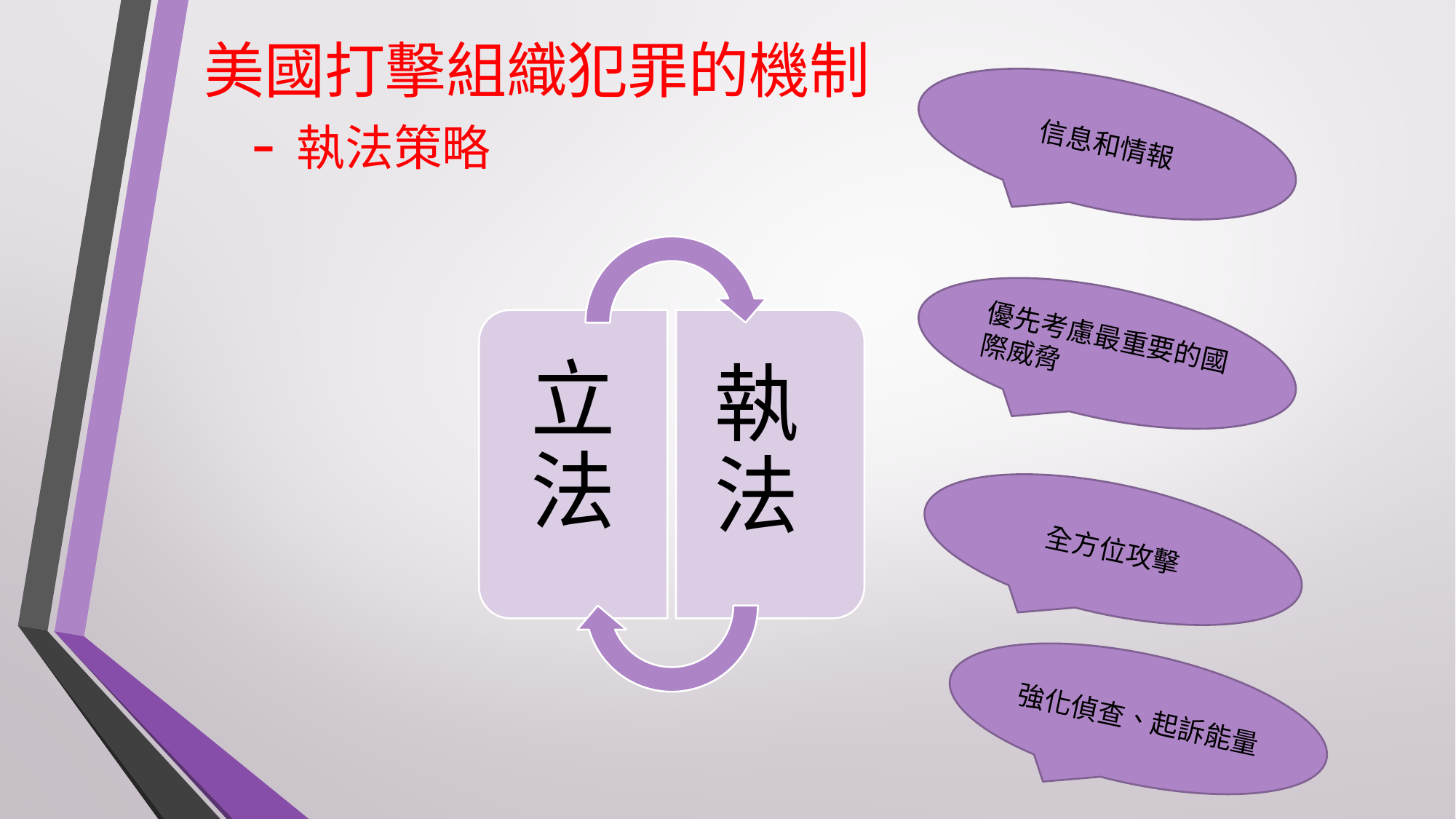

# 美國打擊組織犯罪的機制 -執法策略
信息和情報
立法
執法
優先考慮最重要的國際威脅
全方位攻擊
強化偵查、起訴能量